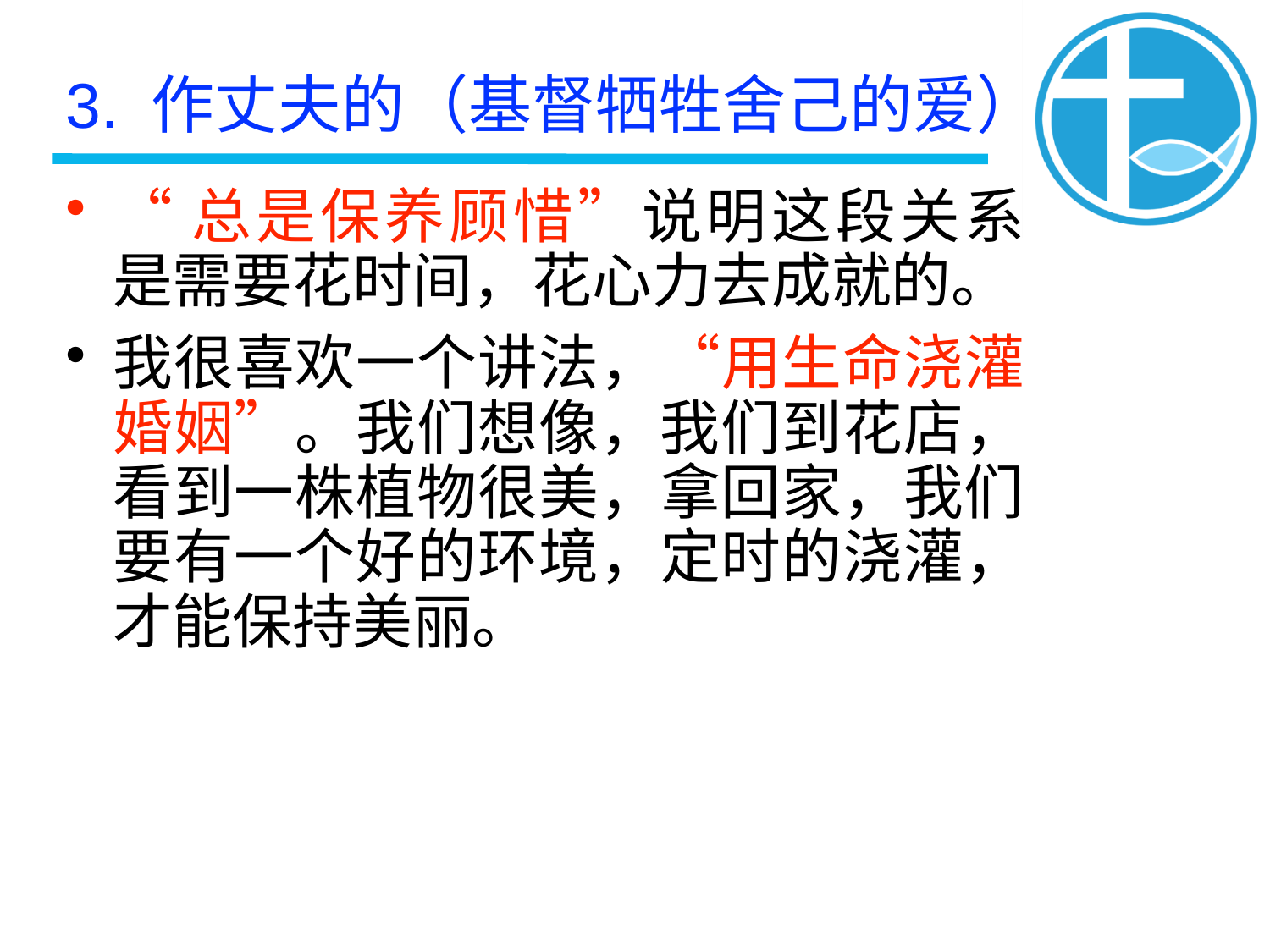

3. 作丈夫的（基督牺牲舍己的爱）
“总是保养顾惜”说明这段关系是需要花时间，花心力去成就的。
我很喜欢一个讲法，“用生命浇灌婚姻”。我们想像，我们到花店，看到一株植物很美，拿回家，我们要有一个好的环境，定时的浇灌，才能保持美丽。